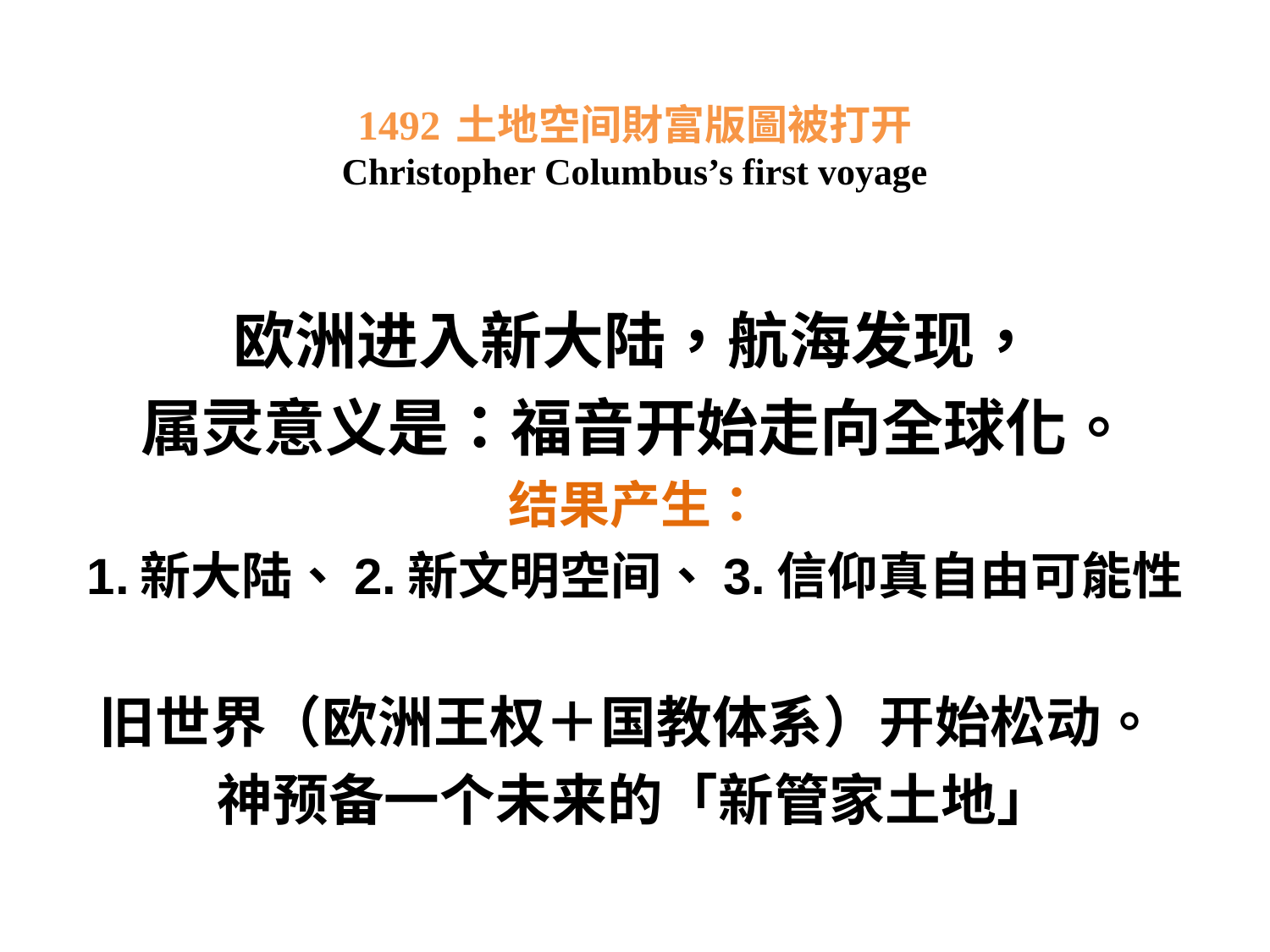

# 1492 土地空间財富版圖被打开 Christopher Columbus’s first voyage

欧洲进入新大陆，航海发现，
属灵意义是：福音开始走向全球化。
结果产生：
1.新大陆、2.新文明空间、3.信仰真自由可能性

旧世界（欧洲王权＋国教体系）开始松动。
神预备一个未来的「新管家土地」